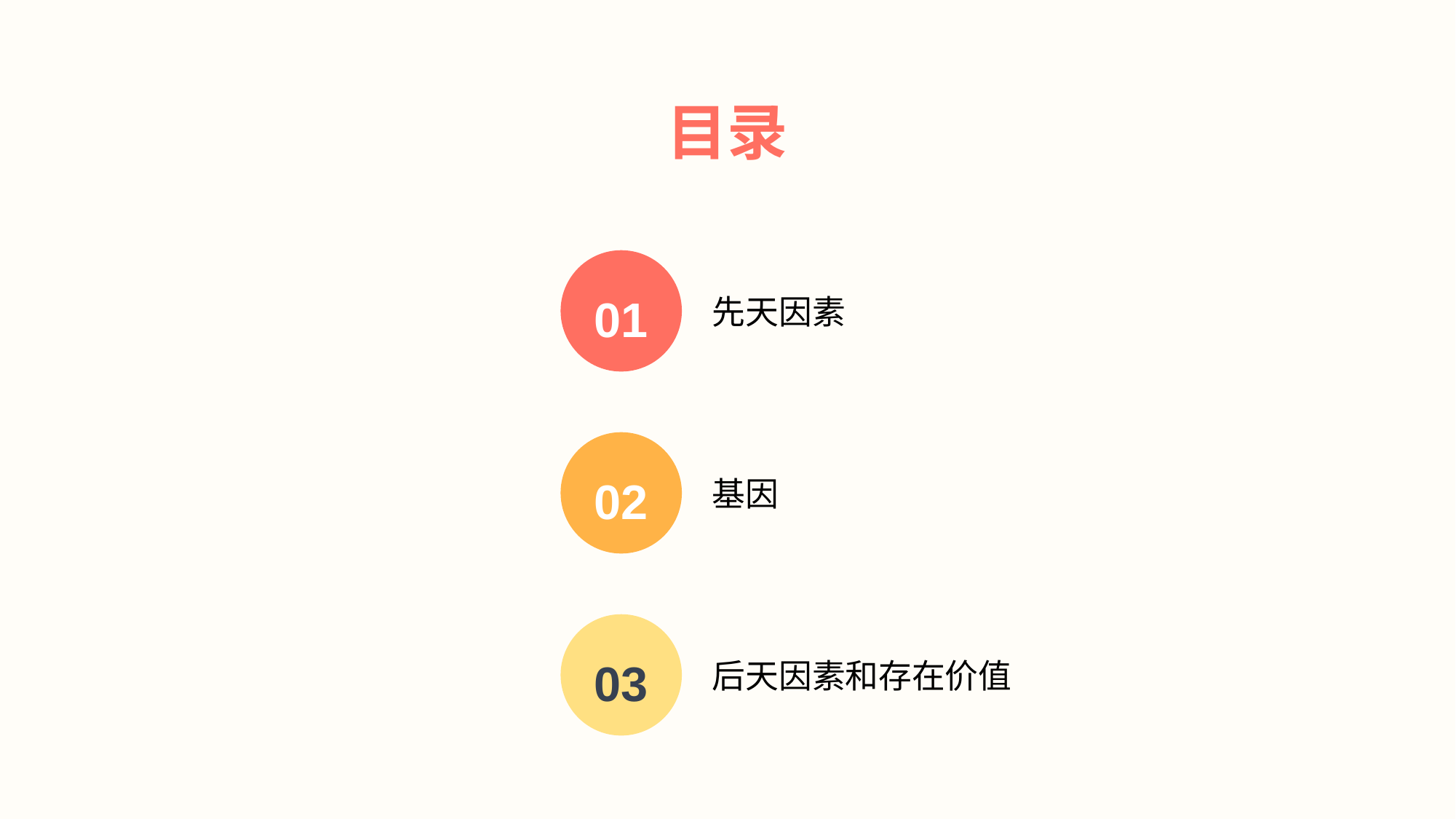

目录
01
先天因素
02
基因
03
后天因素和存在价值